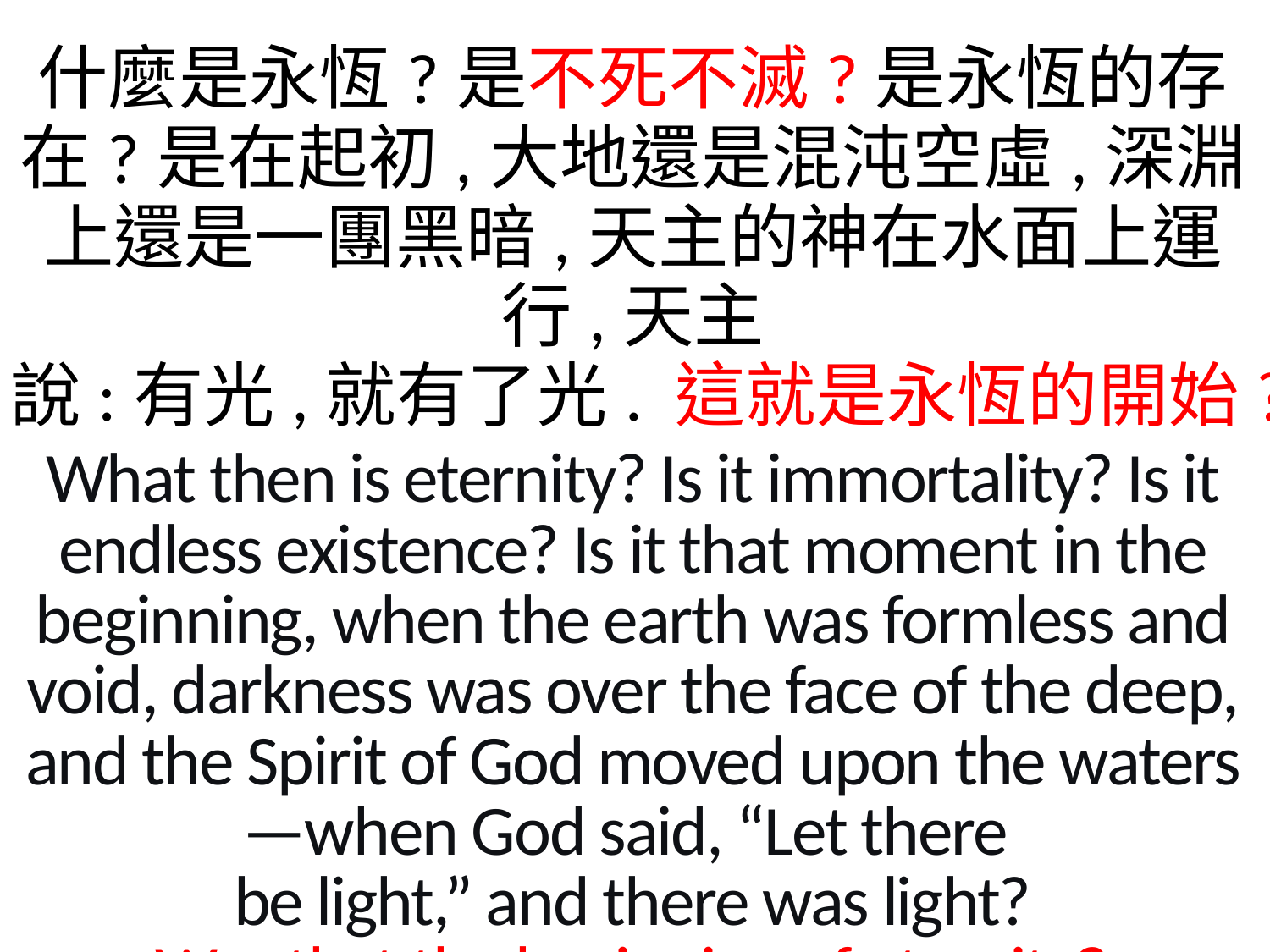

什麼是永恆?是不死不滅?是永恆的存在?是在起初,大地還是混沌空虛,深淵上還是一團黑暗,天主的神在水面上運行,天主
說:有光,就有了光. 這就是永恆的開始?
What then is eternity? Is it immortality? Is it endless existence? Is it that moment in the beginning, when the earth was formless and void, darkness was over the face of the deep, and the Spirit of God moved upon the waters—when God said, “Let there
be light,” and there was light?
Was that the beginning of eternity?